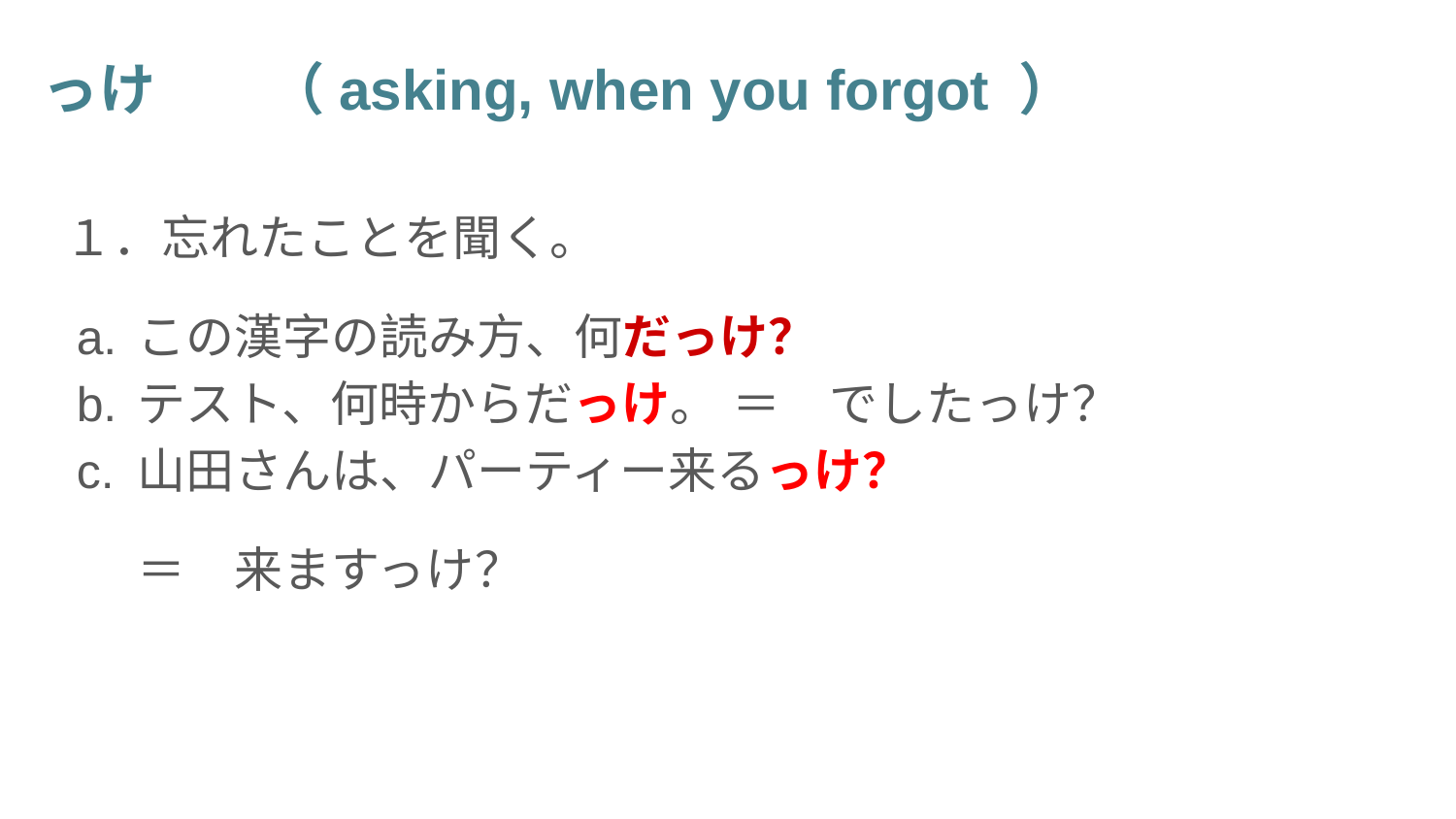

# っけ　　（asking, when you forgot ）

１．忘れたことを聞く。
この漢字の読み方、何だっけ？
テスト、何時からだっけ。 ＝　でしたっけ？
山田さんは、パーティー来るっけ？
＝　来ますっけ？